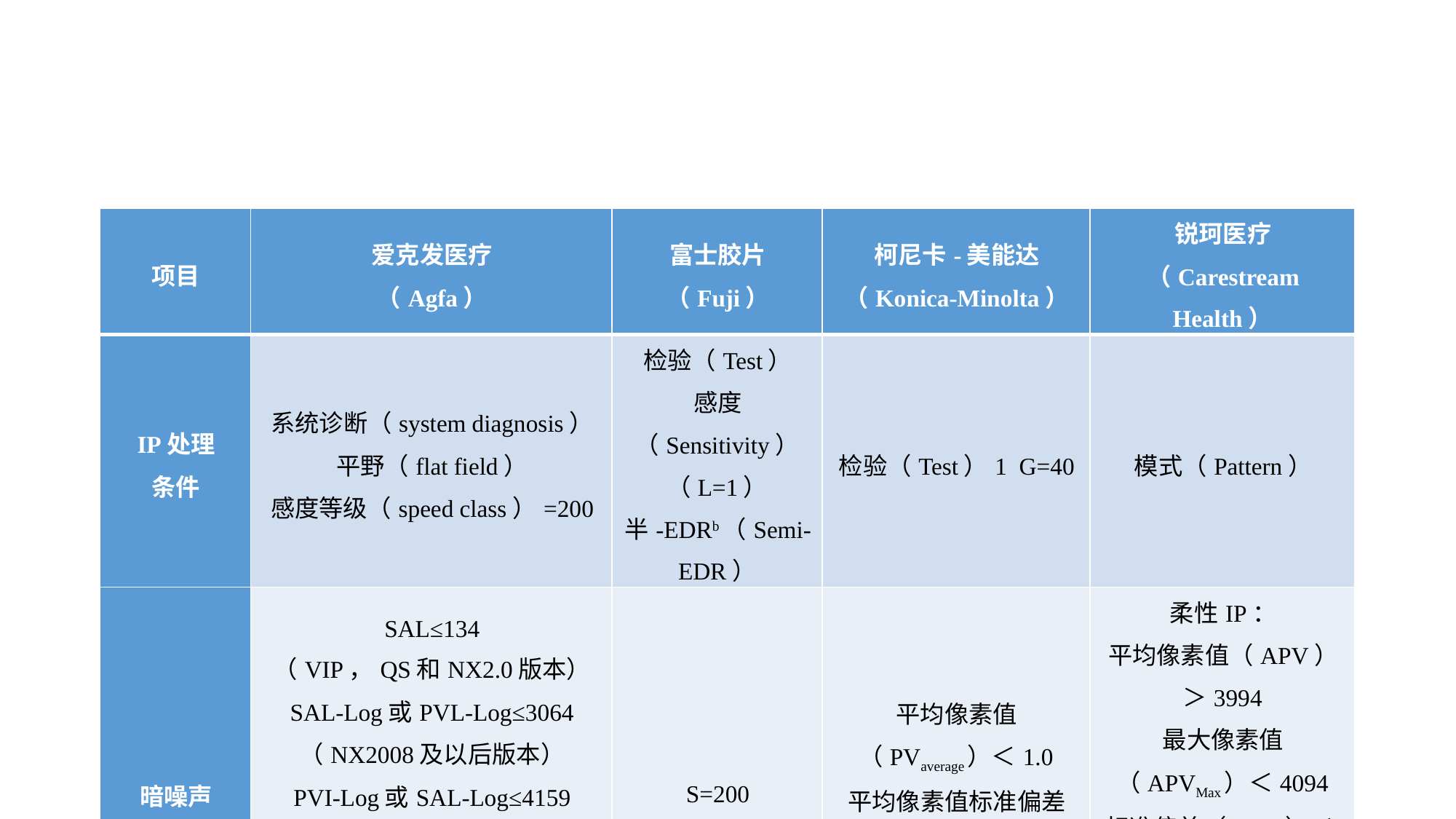

#
| 项目 | 爱克发医疗 （Agfa） | 富士胶片 （Fuji） | 柯尼卡-美能达 （Konica-Minolta） | 锐珂医疗 （Carestream Health） |
| --- | --- | --- | --- | --- |
| IP处理 条件 | 系统诊断（system diagnosis） 平野（flat field） 感度等级（speed class）=200 | 检验（Test） 感度（Sensitivity）（L=1） 半-EDRb（Semi-EDR） | 检验（Test）1 G=40 | 模式（Pattern） |
| 暗噪声 | SAL≤134 （VIP，QS和NX2.0版本） SAL-Log或PVL-Log≤3064 （NX2008及以后版本） PVI-Log或SAL-Log≤4159 （CR30-X版本） PVI-Log≤17500 （CR10-X/DX-G/DX-M等版本） | S=200 | 平均像素值（PVaverage）＜1.0 平均像素值标准偏差（PVSD）＜1.0 | 柔性IP： 平均像素值（APV）＞3994 最大像素值（APVMax）＜4094 标准偏差（PVSD）＜2.5 刚性IP ： EI＜150 |